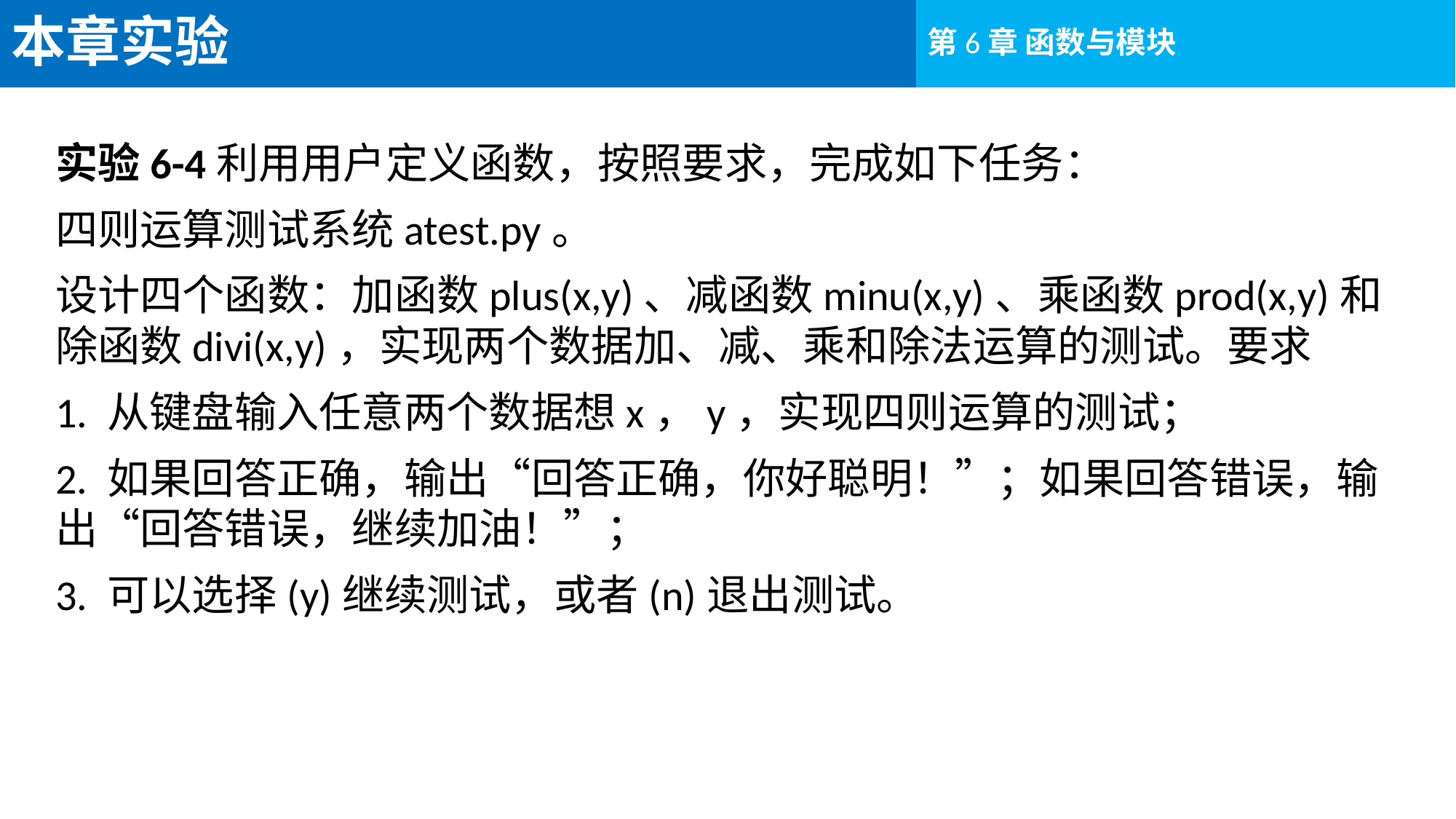

# 本章实验
实验6-4利用用户定义函数，按照要求，完成如下任务：
四则运算测试系统atest.py。
设计四个函数：加函数plus(x,y)、减函数minu(x,y)、乘函数prod(x,y)和除函数divi(x,y)，实现两个数据加、减、乘和除法运算的测试。要求
1. 从键盘输入任意两个数据想x，y，实现四则运算的测试；
2. 如果回答正确，输出“回答正确，你好聪明！”；如果回答错误，输出“回答错误，继续加油！”；
3. 可以选择(y)继续测试，或者(n)退出测试。